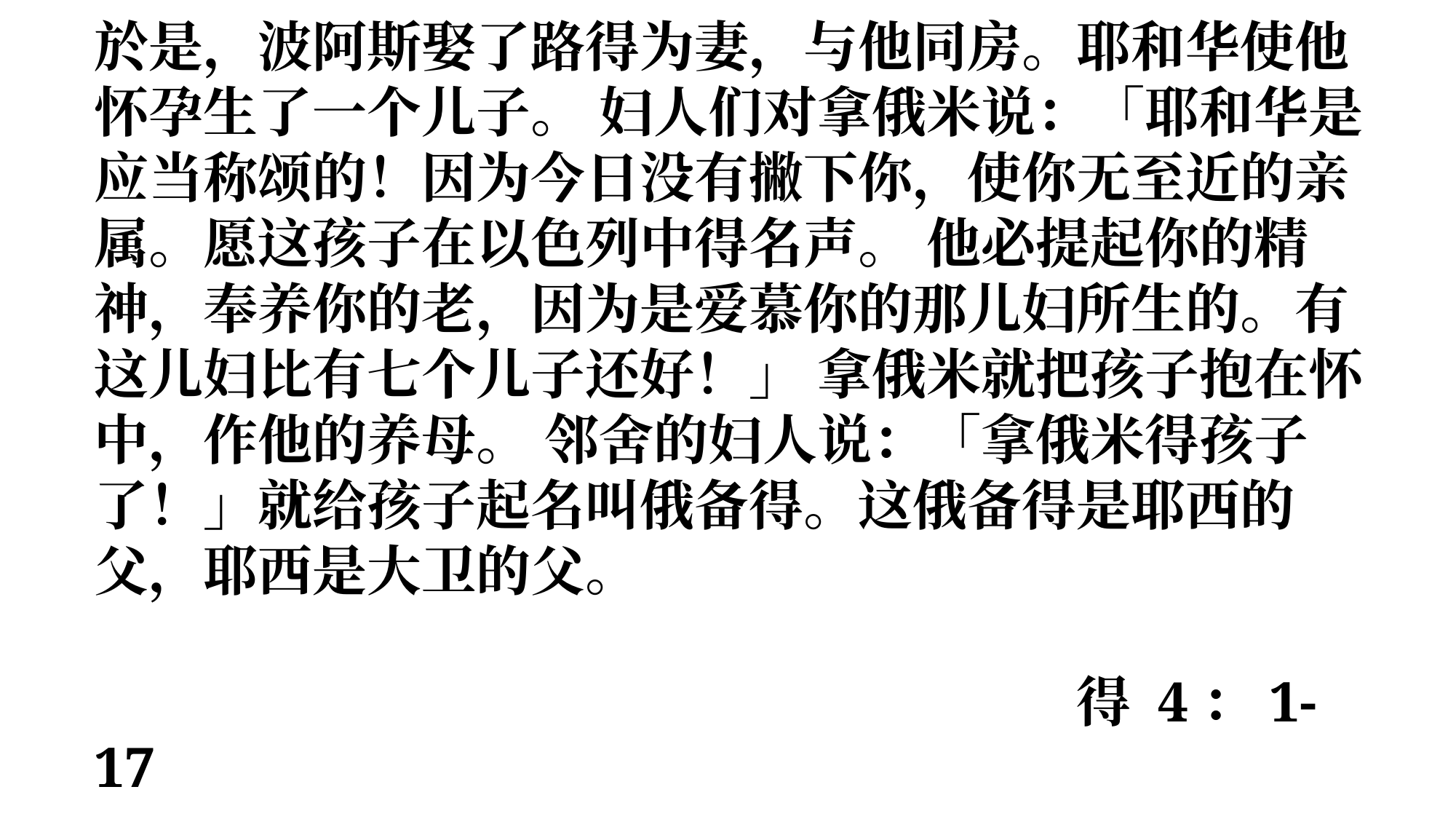

於是，波阿斯娶了路得为妻，与他同房。耶和华使他怀孕生了一个儿子。 妇人们对拿俄米说：「耶和华是应当称颂的！因为今日没有撇下你，使你无至近的亲属。愿这孩子在以色列中得名声。 他必提起你的精神，奉养你的老，因为是爱慕你的那儿妇所生的。有这儿妇比有七个儿子还好！」 拿俄米就把孩子抱在怀中，作他的养母。 邻舍的妇人说：「拿俄米得孩子了！」就给孩子起名叫俄备得。这俄备得是耶西的父，耶西是大卫的父。 																										得 4：1-17